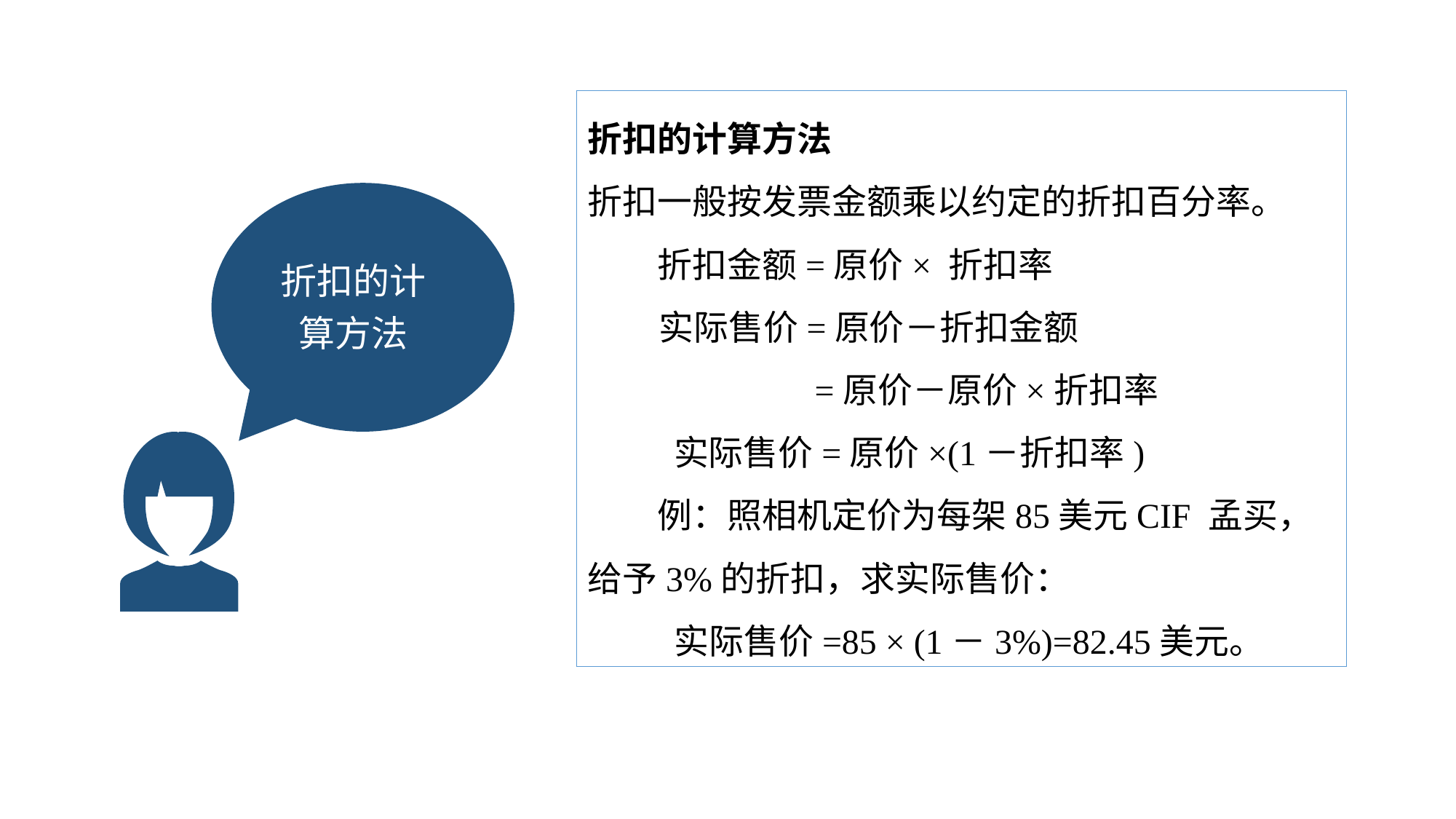

折扣的计算方法
折扣一般按发票金额乘以约定的折扣百分率。
　　折扣金额=原价× 折扣率
        实际售价=原价－折扣金额
                          =原价－原价×折扣率
 　　实际售价=原价×(1－折扣率)
　　例：照相机定价为每架85美元CIF 孟买，给予3%的折扣，求实际售价：
          实际售价=85 × (1－3%)=82.45美元。

折扣的计算方法